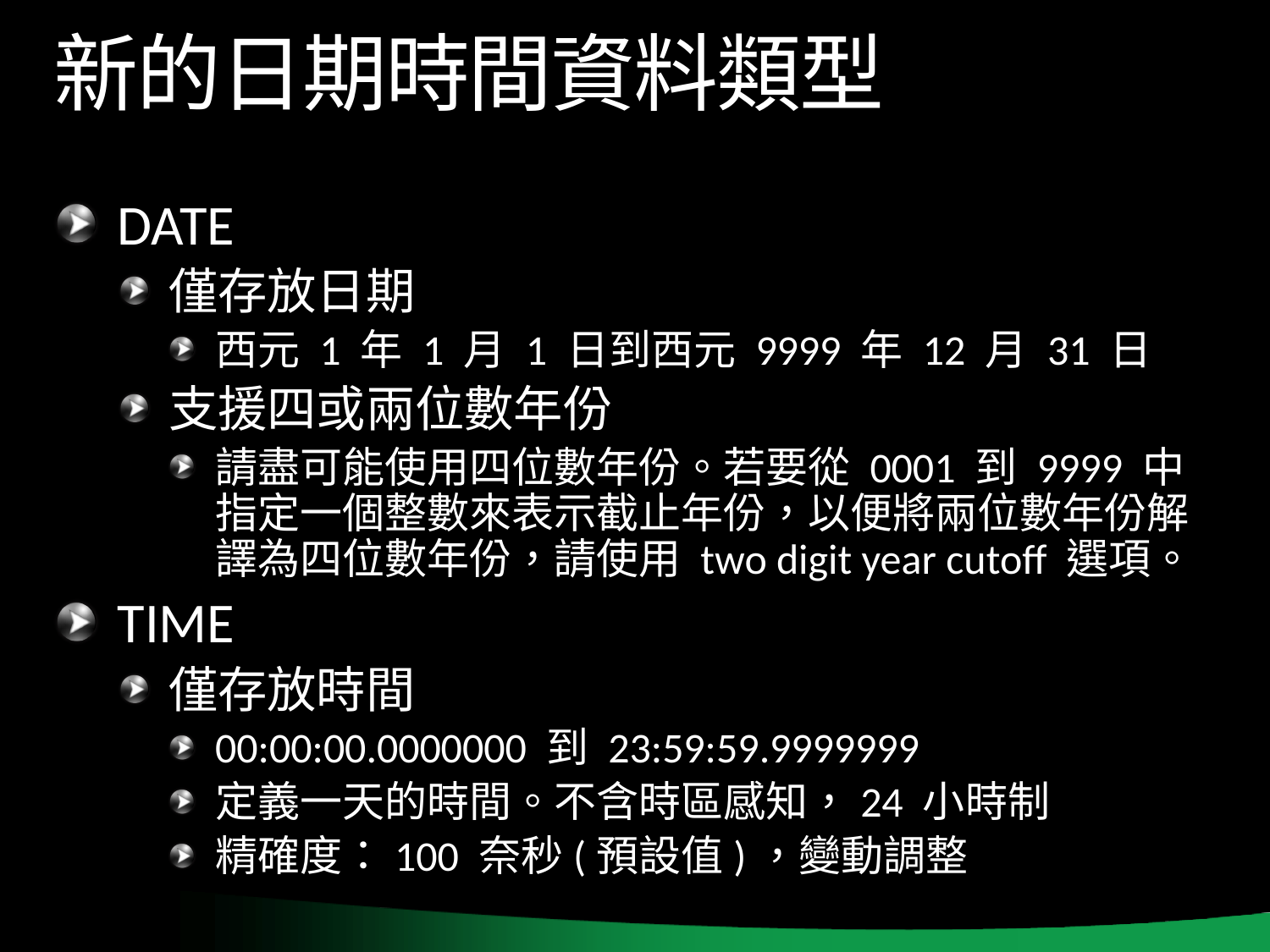

# 新的日期時間資料類型
DATE
僅存放日期
西元 1 年 1 月 1 日到西元 9999 年 12 月 31 日
支援四或兩位數年份
請盡可能使用四位數年份。若要從 0001 到 9999 中指定一個整數來表示截止年份，以便將兩位數年份解譯為四位數年份，請使用 two digit year cutoff 選項。
TIME
僅存放時間
00:00:00.0000000 到 23:59:59.9999999
定義一天的時間。不含時區感知，24 小時制
精確度：100 奈秒(預設值)，變動調整